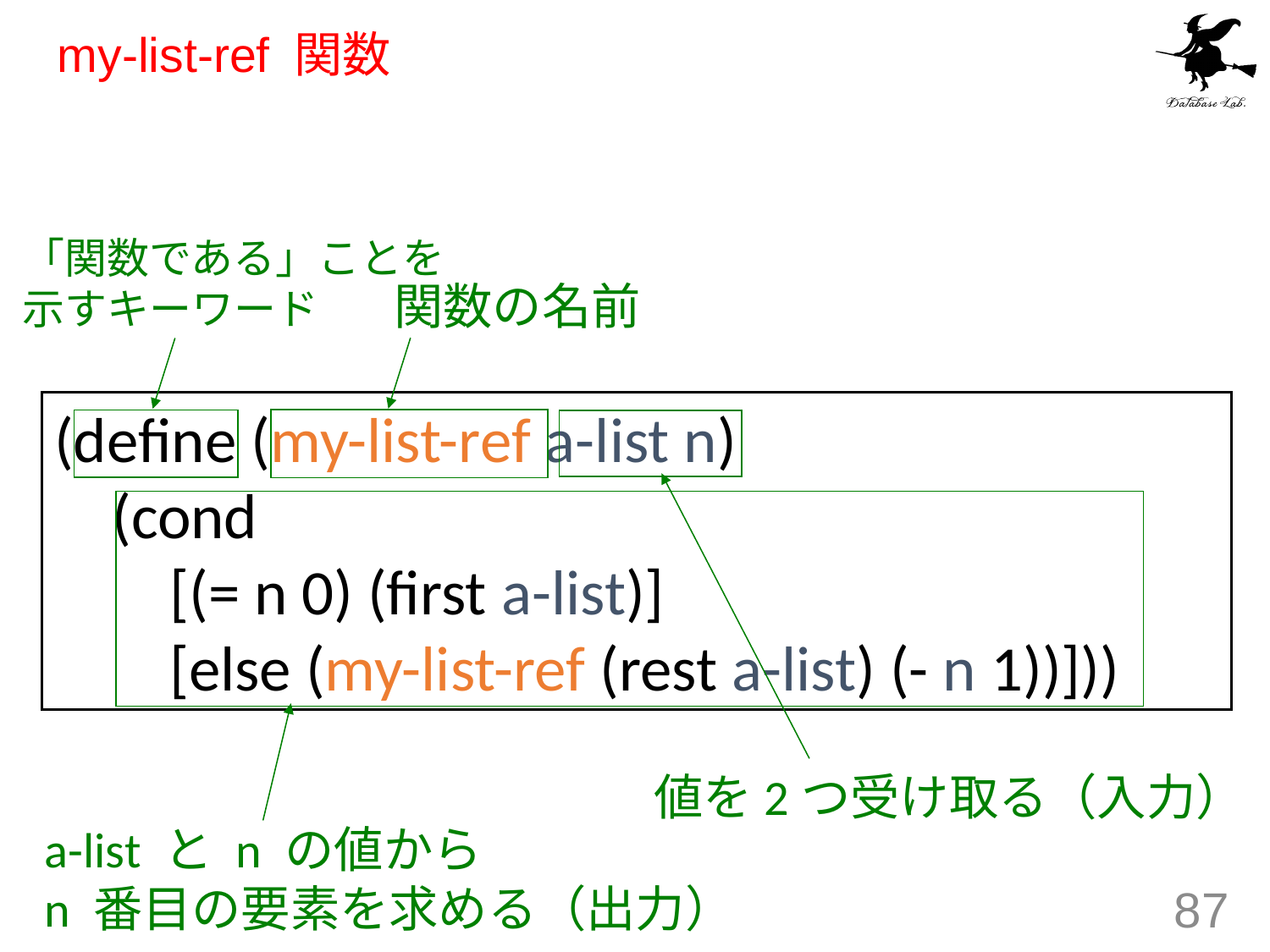

# my-list-ref 関数
「関数である」ことを
示すキーワード
関数の名前

(define (my-list-ref a-list n)
    (cond
        [(= n 0) (first a-list)]
        [else (my-list-ref (rest a-list) (- n 1))]))

値を2つ受け取る（入力）
a-list と n の値から
n 番目の要素を求める（出力）
87